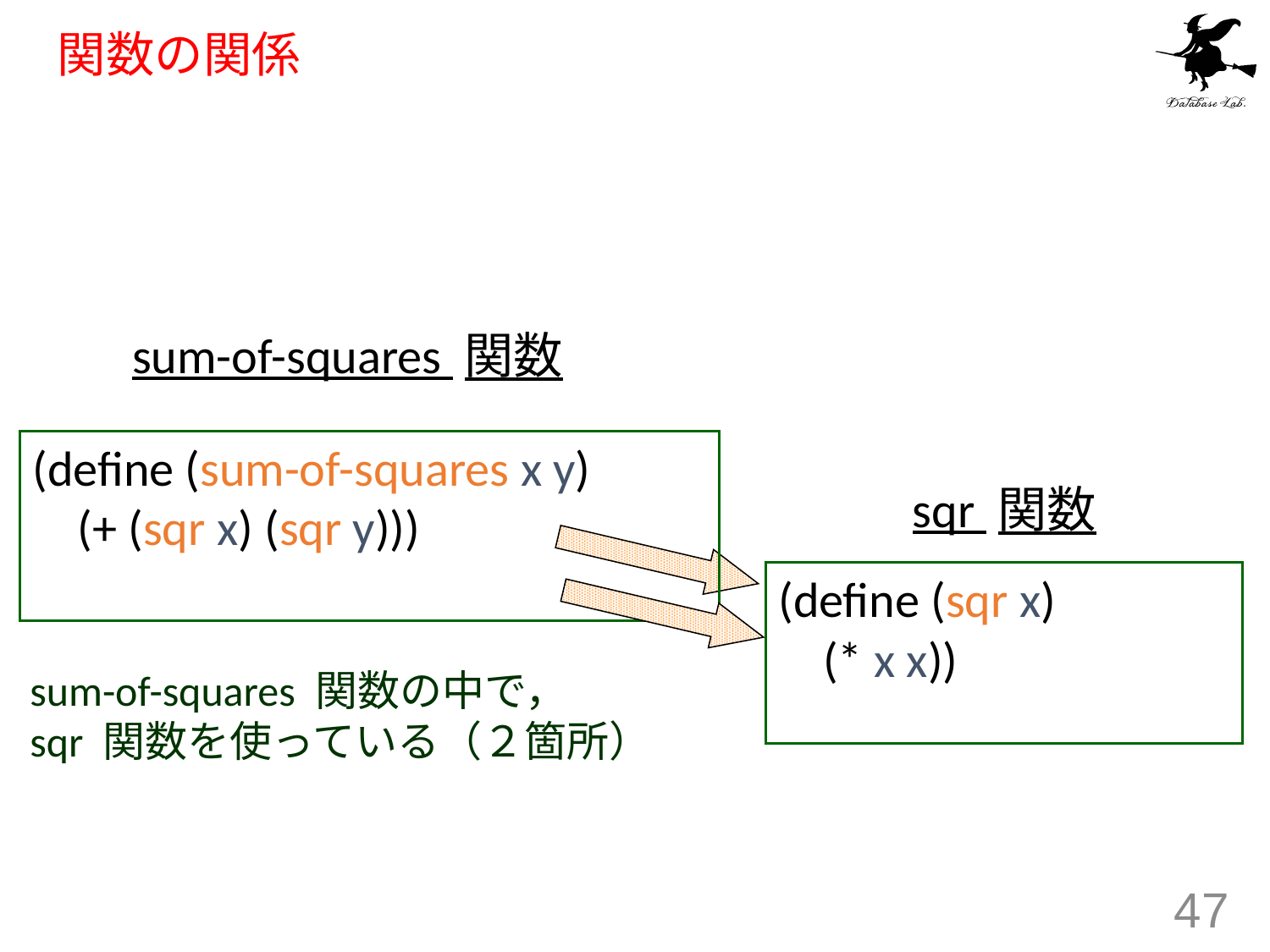

# 関数の関係
sum-of-squares 関数
(define (sum-of-squares x y)
    (+ (sqr x) (sqr y)))

sqr 関数

(define (sqr x)
    (* x x))

sum-of-squares 関数の中で，
sqr 関数を使っている（２箇所）
47